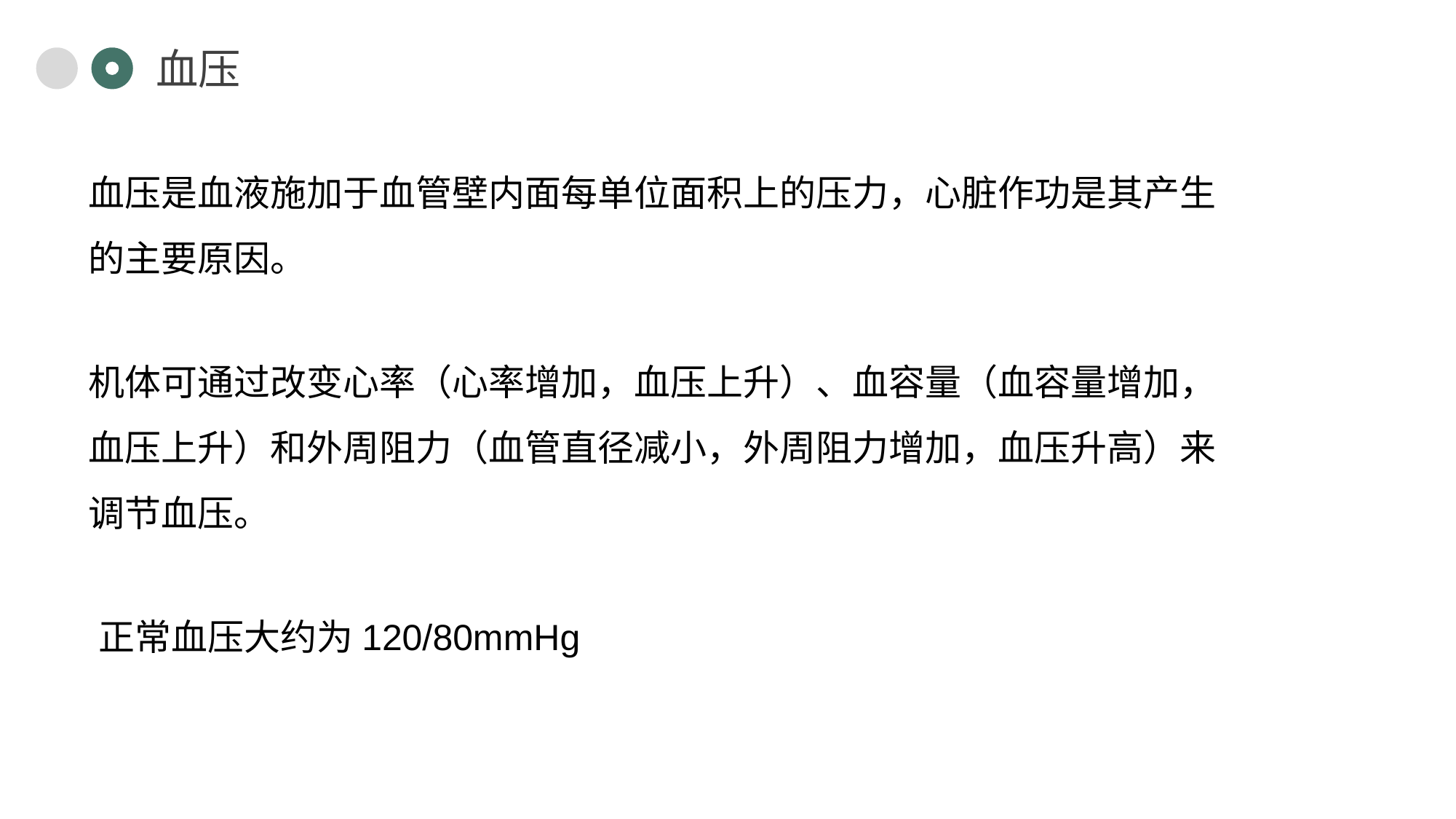

血压

血压是血液施加于血管壁内面每单位面积上的压力，心脏作功是其产生的主要原因。
机体可通过改变心率（心率增加，血压上升）、血容量（血容量增加，血压上升）和外周阻力（血管直径减小，外周阻力增加，血压升高）来调节血压。
正常血压大约为120/80mmHg